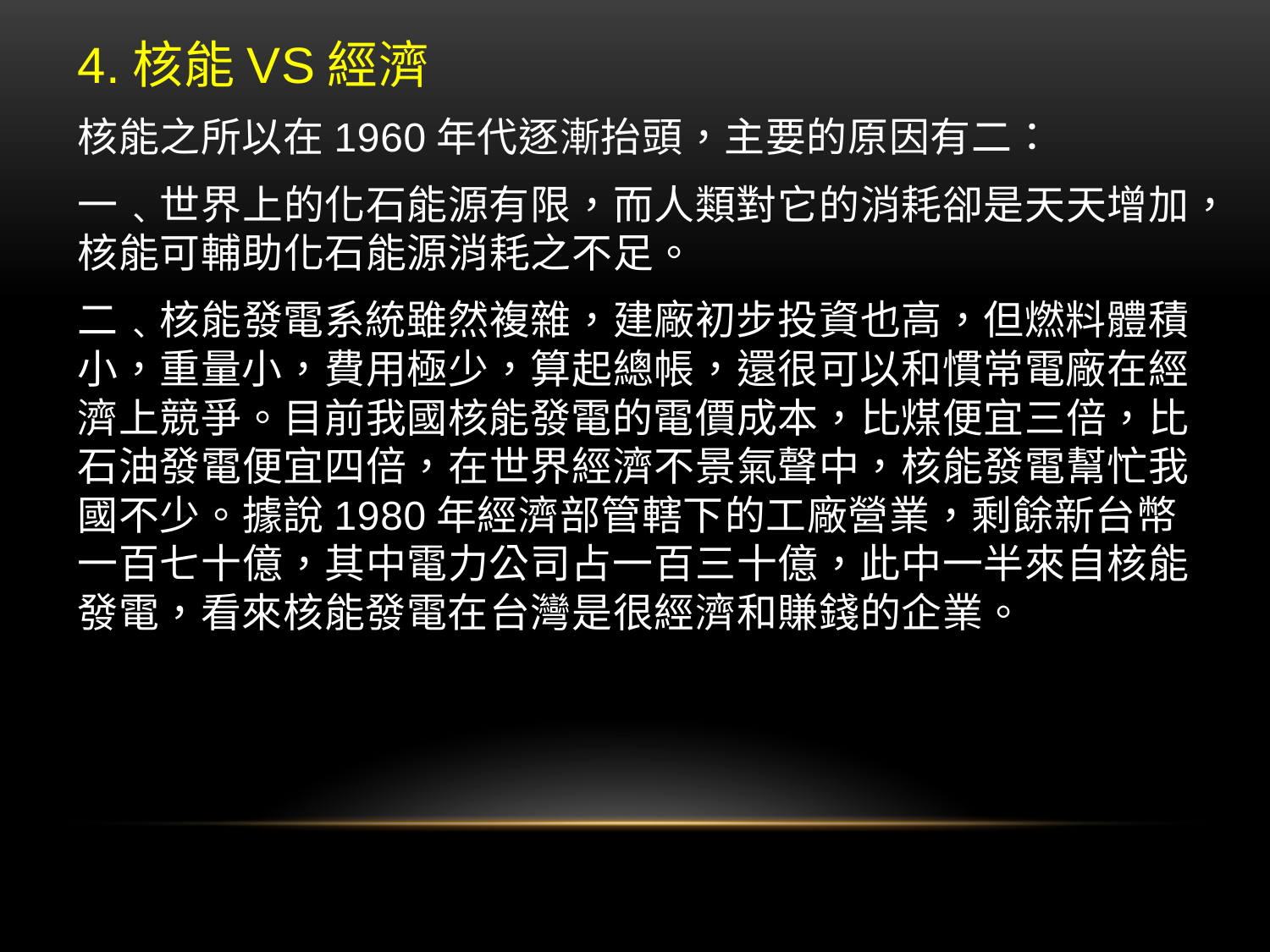

4.核能VS經濟
核能之所以在1960年代逐漸抬頭，主要的原因有二：
一﹑世界上的化石能源有限，而人類對它的消耗卻是天天增加，核能可輔助化石能源消耗之不足。
二﹑核能發電系統雖然複雜，建廠初步投資也高，但燃料體積小，重量小，費用極少，算起總帳，還很可以和慣常電廠在經濟上競爭。目前我國核能發電的電價成本，比煤便宜三倍，比石油發電便宜四倍，在世界經濟不景氣聲中，核能發電幫忙我國不少。據說1980年經濟部管轄下的工廠營業，剩餘新台幣一百七十億，其中電力公司占一百三十億，此中一半來自核能發電，看來核能發電在台灣是很經濟和賺錢的企業。